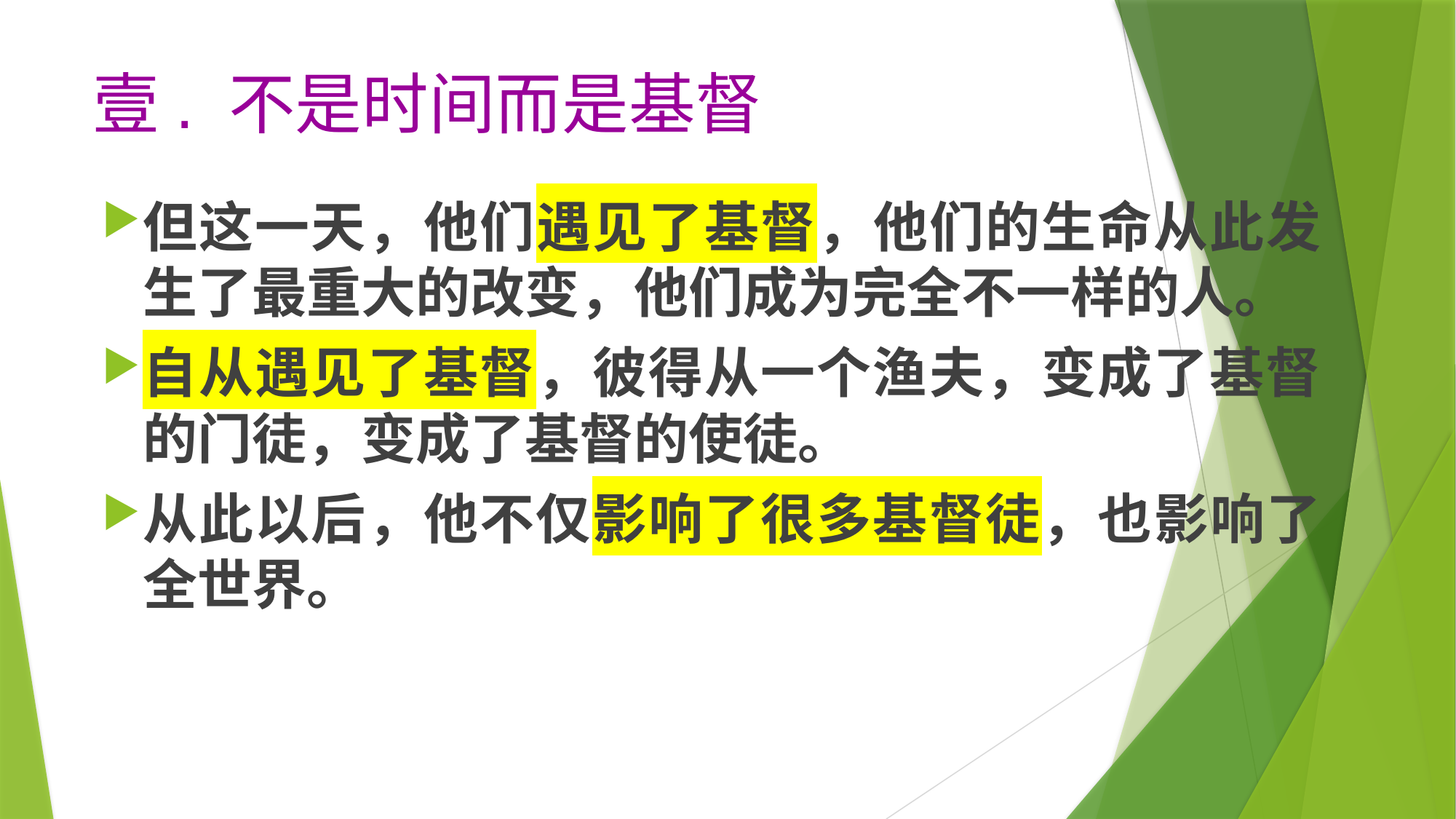

# 壹. 不是时间而是基督
但这一天，他们遇见了基督，他们的生命从此发生了最重大的改变，他们成为完全不一样的人。
自从遇见了基督，彼得从一个渔夫，变成了基督的门徒，变成了基督的使徒。
从此以后，他不仅影响了很多基督徒，也影响了全世界。